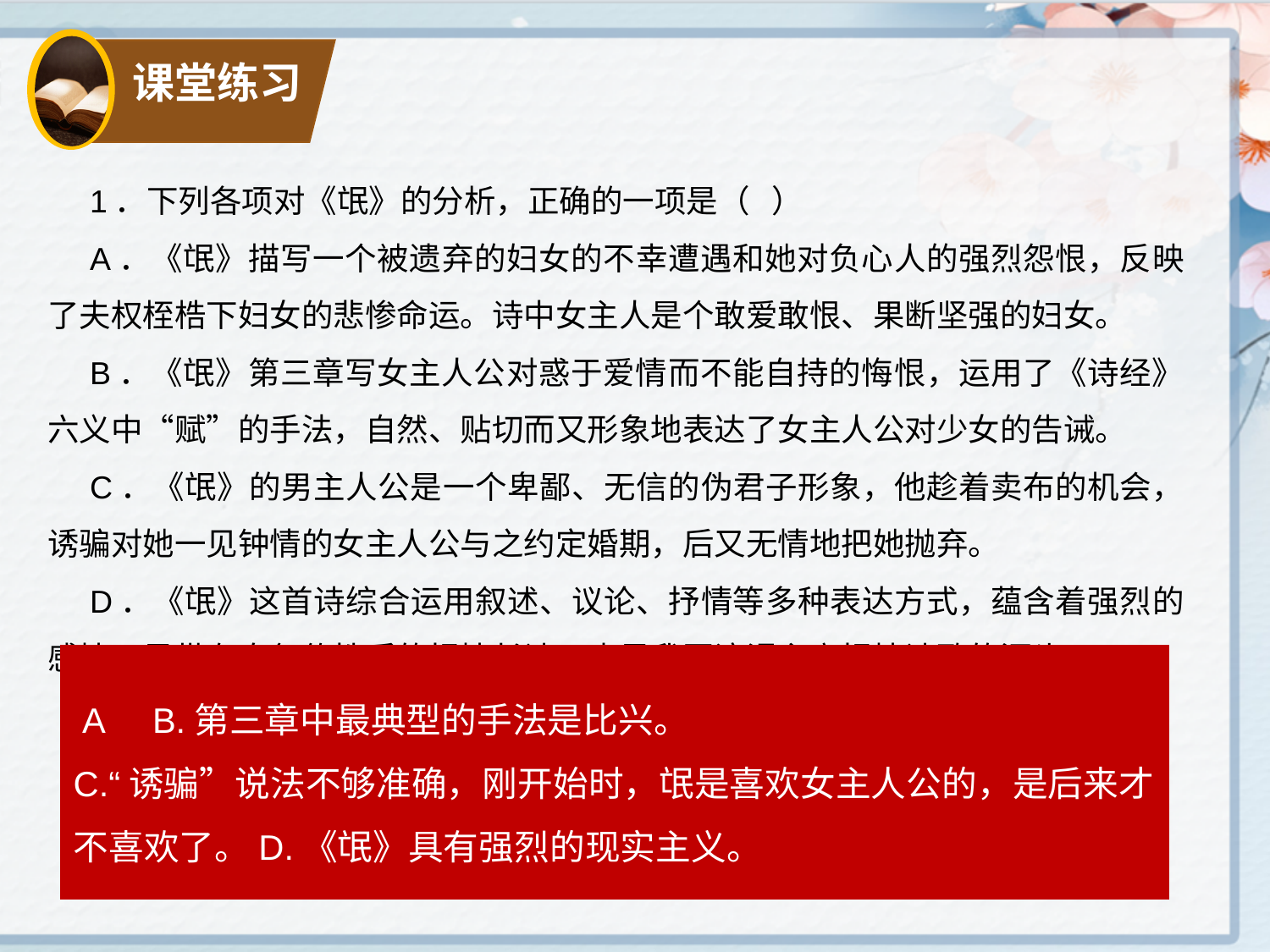

课堂练习

1．下列各项对《氓》的分析，正确的一项是（   ）
A．《氓》描写一个被遗弃的妇女的不幸遭遇和她对负心人的强烈怨恨，反映了夫权桎梏下妇女的悲惨命运。诗中女主人是个敢爱敢恨、果断坚强的妇女。
B．《氓》第三章写女主人公对惑于爱情而不能自持的悔恨，运用了《诗经》六义中“赋”的手法，自然、贴切而又形象地表达了女主人公对少女的告诫。
C．《氓》的男主人公是一个卑鄙、无信的伪君子形象，他趁着卖布的机会，诱骗对她一见钟情的女主人公与之约定婚期，后又无情地把她抛弃。
D．《氓》这首诗综合运用叙述、议论、抒情等多种表达方式，蕴含着强烈的感情，是带有自叙传性质的抒情长诗，也是我国浪漫主义抒情诗歌的源头。

 A     B.第三章中最典型的手法是比兴。
C.“诱骗”说法不够准确，刚开始时，氓是喜欢女主人公的，是后来才不喜欢了。D.《氓》具有强烈的现实主义。